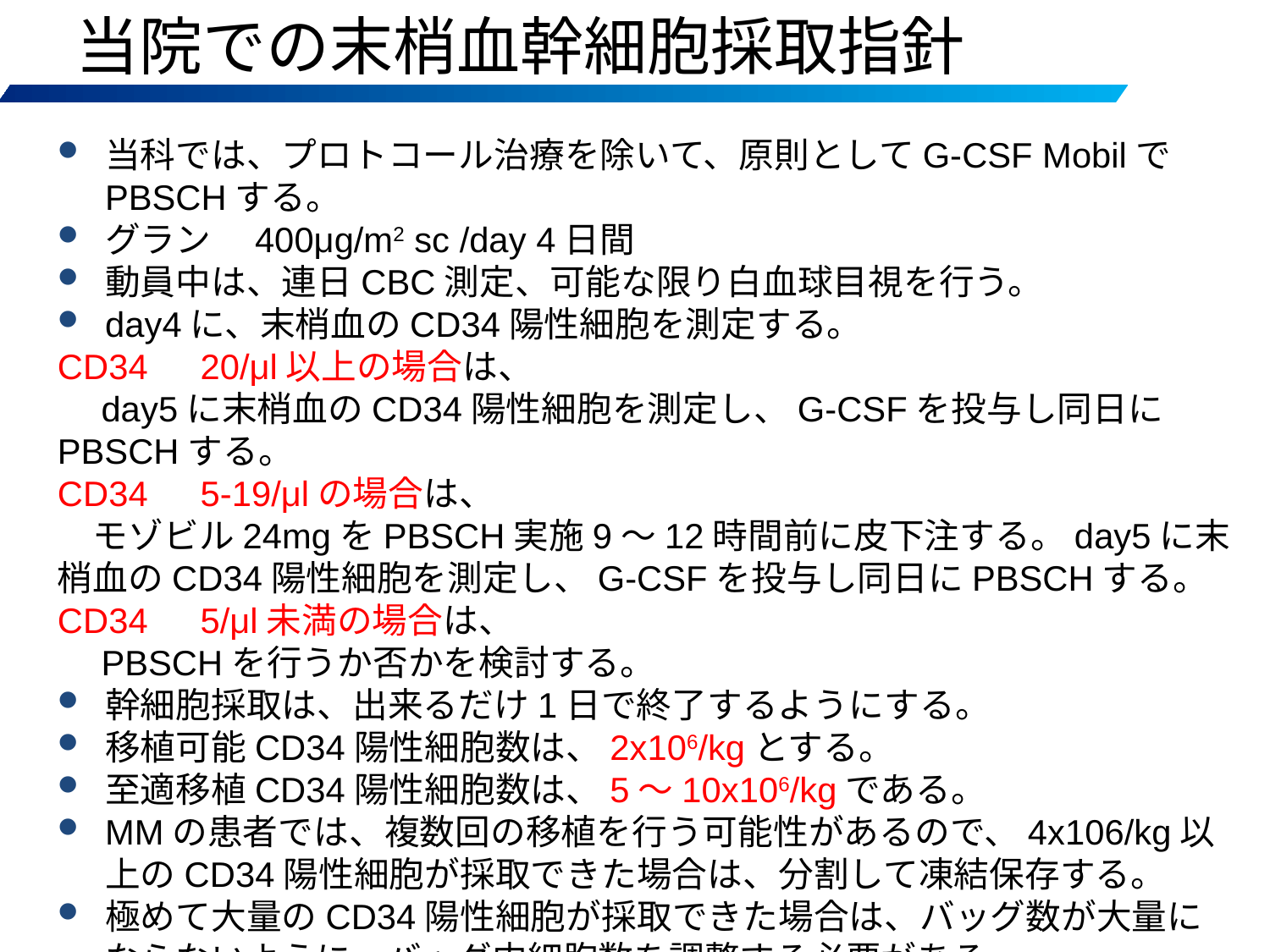

当院での末梢血幹細胞採取指針

当科では、プロトコール治療を除いて、原則としてG-CSF MobilでPBSCHする。
グラン　400μg/m2 sc /day 4日間
動員中は、連日CBC測定、可能な限り白血球目視を行う。
day4に、末梢血のCD34陽性細胞を測定する。
CD34　20/μl以上の場合は、
　day5に末梢血のCD34陽性細胞を測定し、G-CSFを投与し同日にPBSCHする。
CD34　5-19/μlの場合は、
　モゾビル24mgをPBSCH実施9～12時間前に皮下注する。day5に末梢血のCD34陽性細胞を測定し、G-CSFを投与し同日にPBSCHする。
CD34　5/μl未満の場合は、
　PBSCHを行うか否かを検討する。
幹細胞採取は、出来るだけ1日で終了するようにする。
移植可能CD34陽性細胞数は、2x106/kgとする。
至適移植CD34陽性細胞数は、5～10x106/kgである。
MMの患者では、複数回の移植を行う可能性があるので、4x106/kg以上のCD34陽性細胞が採取できた場合は、分割して凍結保存する。
極めて大量のCD34陽性細胞が採取できた場合は、バッグ数が大量にならないように、バッグ内細胞数を調整する必要がある。